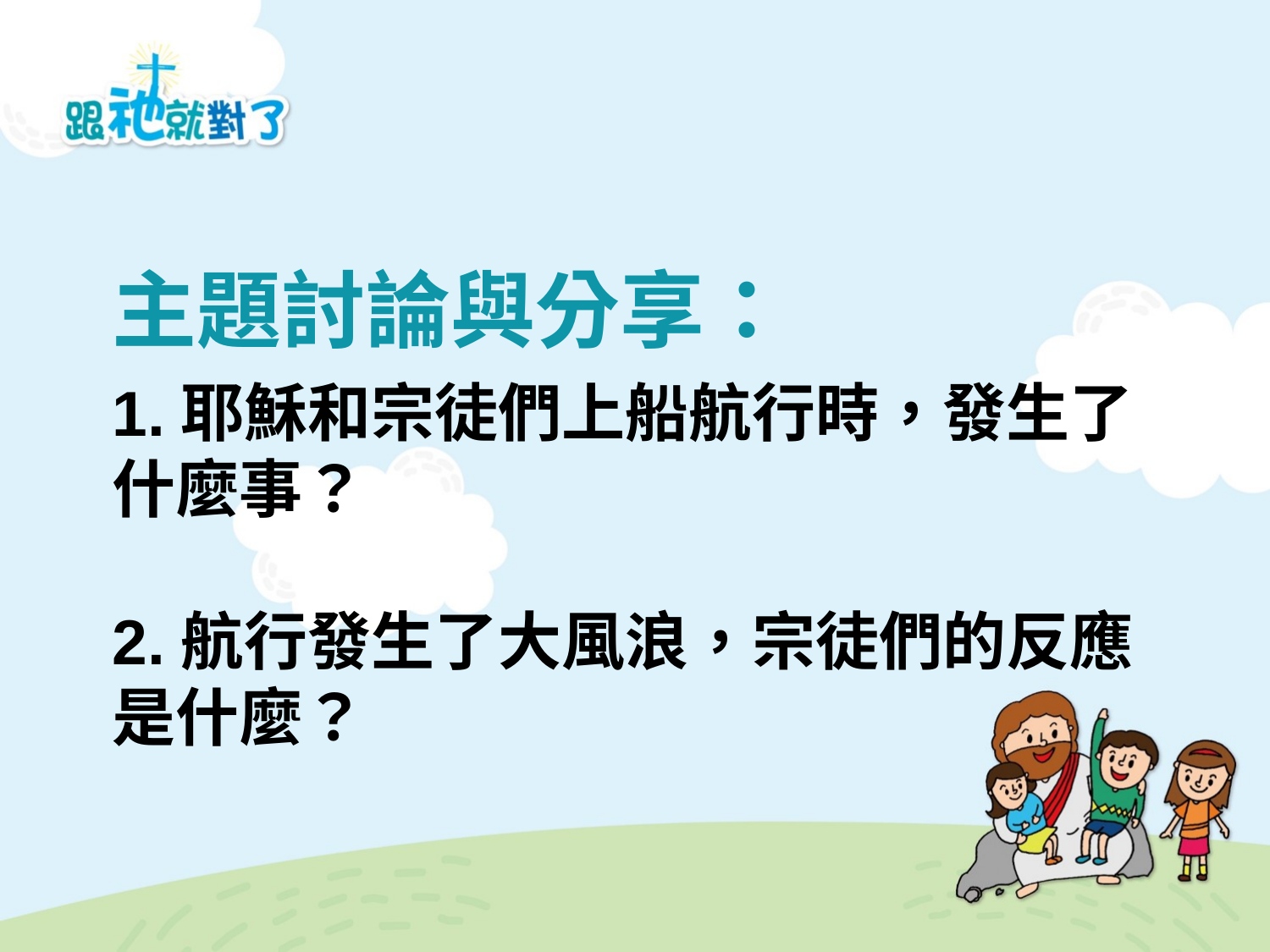

主題討論與分享：
1.耶穌和宗徒們上船航行時，發生了什麼事？

2.航行發生了大風浪，宗徒們的反應是什麼？